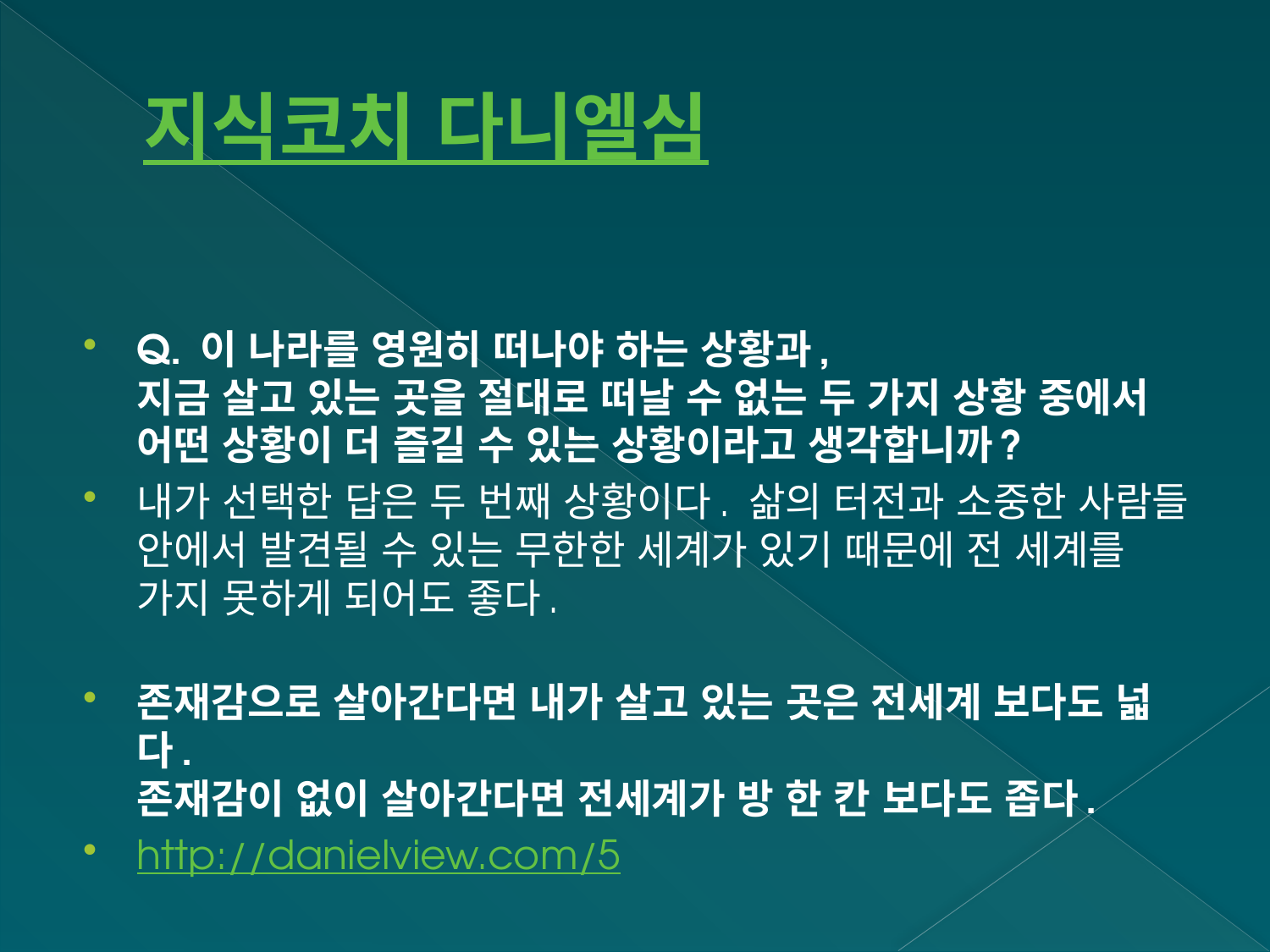

# 지식코치 다니엘심

Q. 이 나라를 영원히 떠나야 하는 상황과,
지금 살고 있는 곳을 절대로 떠날 수 없는 두 가지 상황 중에서
어떤 상황이 더 즐길 수 있는 상황이라고 생각합니까?
내가 선택한 답은 두 번째 상황이다. 삶의 터전과 소중한 사람들 안에서 발견될 수 있는 무한한 세계가 있기 때문에 전 세계를 가지 못하게 되어도 좋다.
존재감으로 살아간다면 내가 살고 있는 곳은 전세계 보다도 넓다.
존재감이 없이 살아간다면 전세계가 방 한 칸 보다도 좁다.
http://danielview.com/5